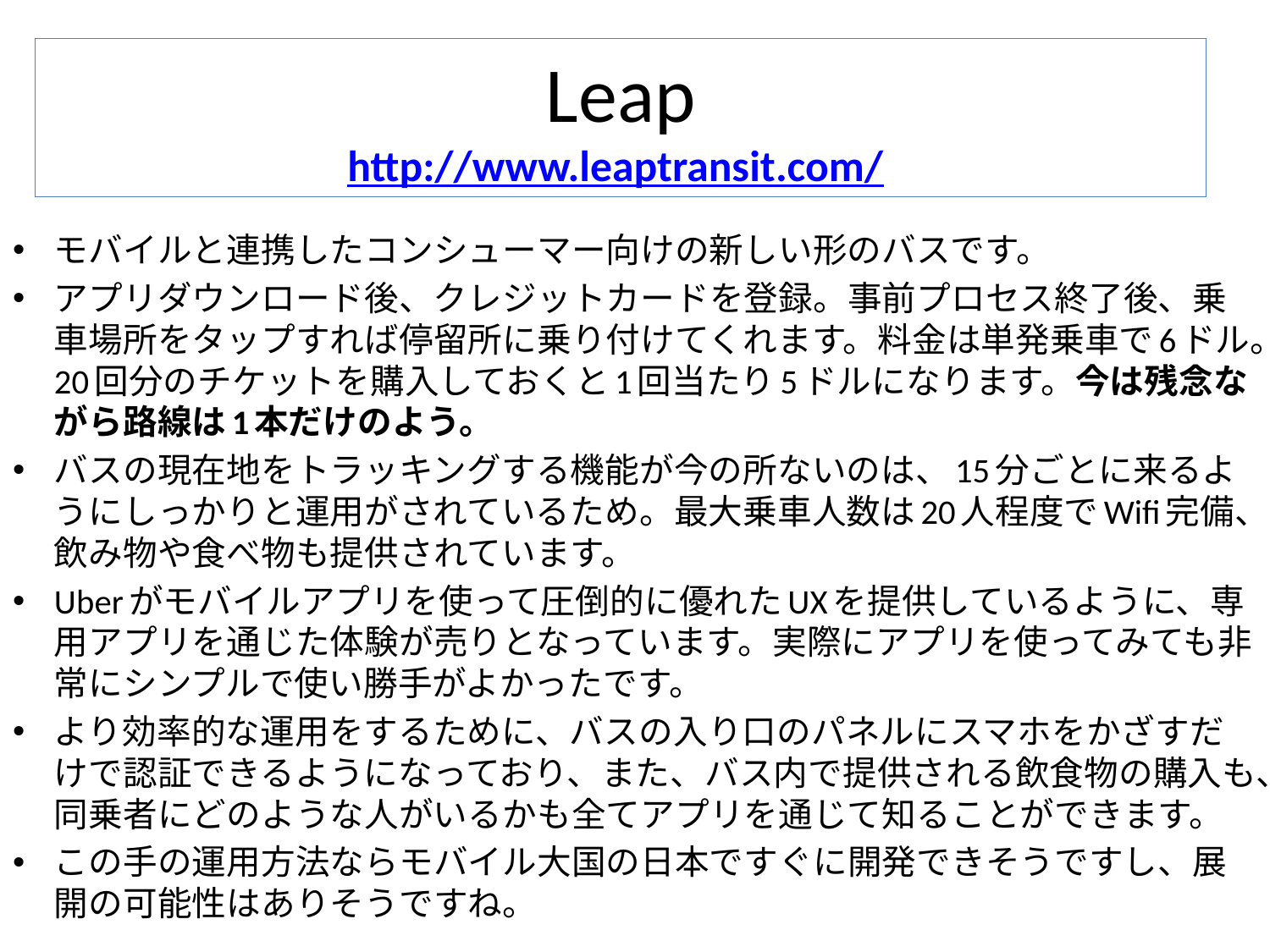

# Leap http://www.leaptransit.com/
モバイルと連携したコンシューマー向けの新しい形のバスです。
アプリダウンロード後、クレジットカードを登録。事前プロセス終了後、乗車場所をタップすれば停留所に乗り付けてくれます。料金は単発乗車で6ドル。20回分のチケットを購入しておくと1回当たり5ドルになります。今は残念ながら路線は1本だけのよう。
バスの現在地をトラッキングする機能が今の所ないのは、15分ごとに来るようにしっかりと運用がされているため。最大乗車人数は20人程度でWifi完備、飲み物や食べ物も提供されています。
Uberがモバイルアプリを使って圧倒的に優れたUXを提供しているように、専用アプリを通じた体験が売りとなっています。実際にアプリを使ってみても非常にシンプルで使い勝手がよかったです。
より効率的な運用をするために、バスの入り口のパネルにスマホをかざすだけで認証できるようになっており、また、バス内で提供される飲食物の購入も、同乗者にどのような人がいるかも全てアプリを通じて知ることができます。
この手の運用方法ならモバイル大国の日本ですぐに開発できそうですし、展開の可能性はありそうですね。